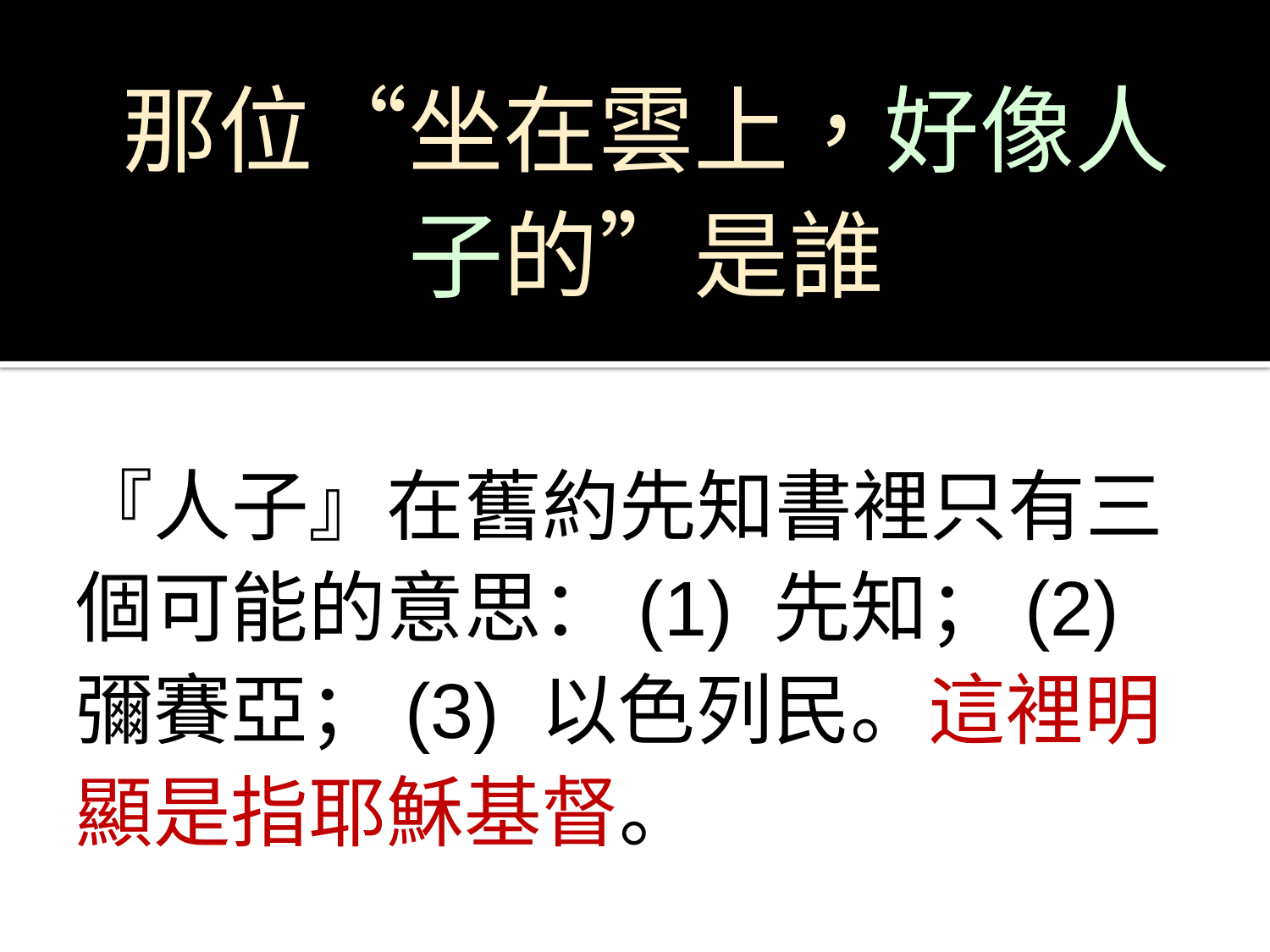

# 那位“坐在雲上，好像人子的”是誰
『人子』在舊約先知書裡只有三個可能的意思：(1) 先知；(2) 彌賽亞；(3) 以色列民。這裡明顯是指耶穌基督。